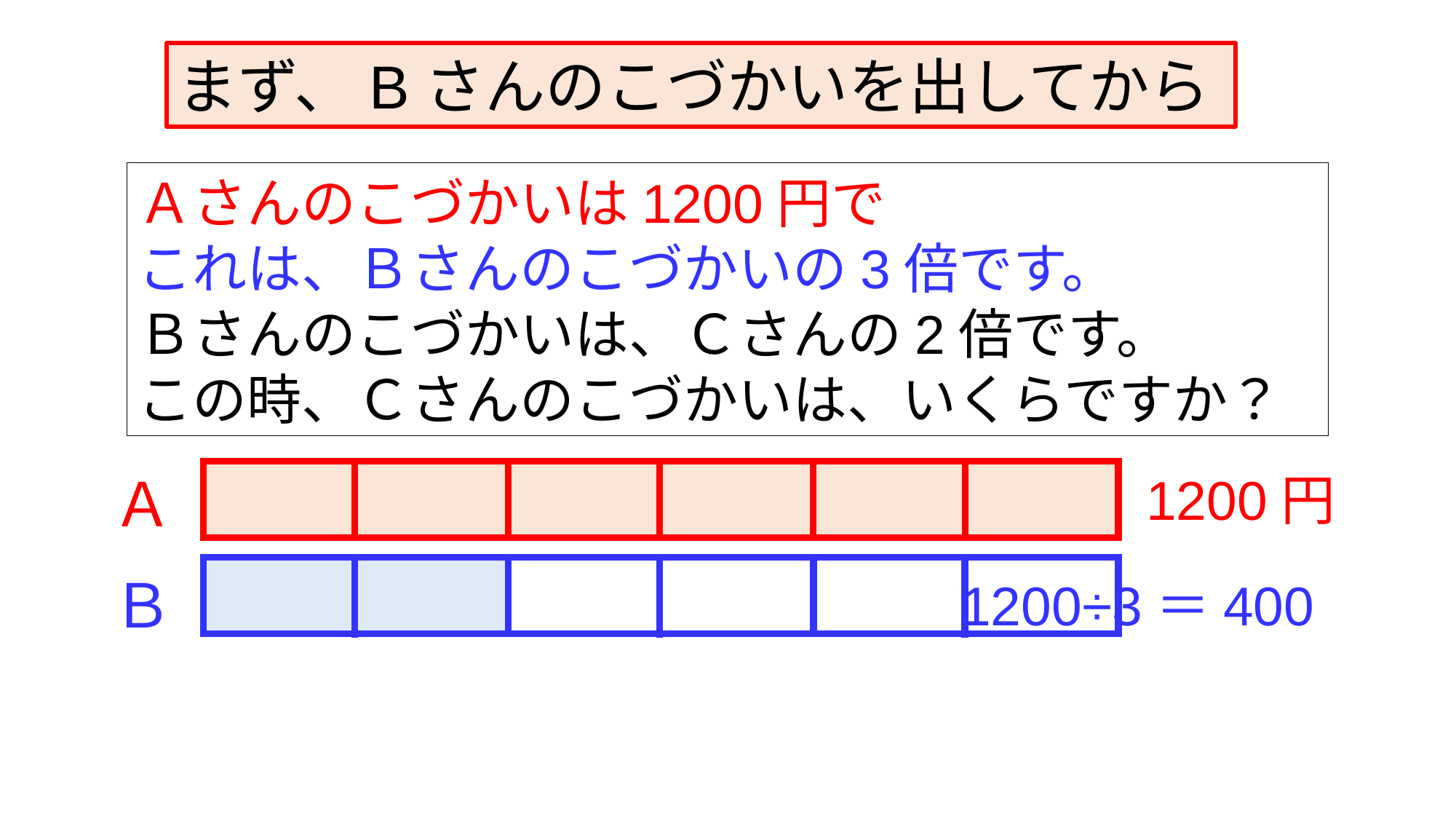

まず、Bさんのこづかいを出してから
Ａさんのこづかいは1200円で
これは、Ｂさんのこづかいの3倍です。
Ｂさんのこづかいは、Ｃさんの2倍です。
この時、Ｃさんのこづかいは、いくらですか？
Ａ
1200円

Ｂ
1200÷3＝400